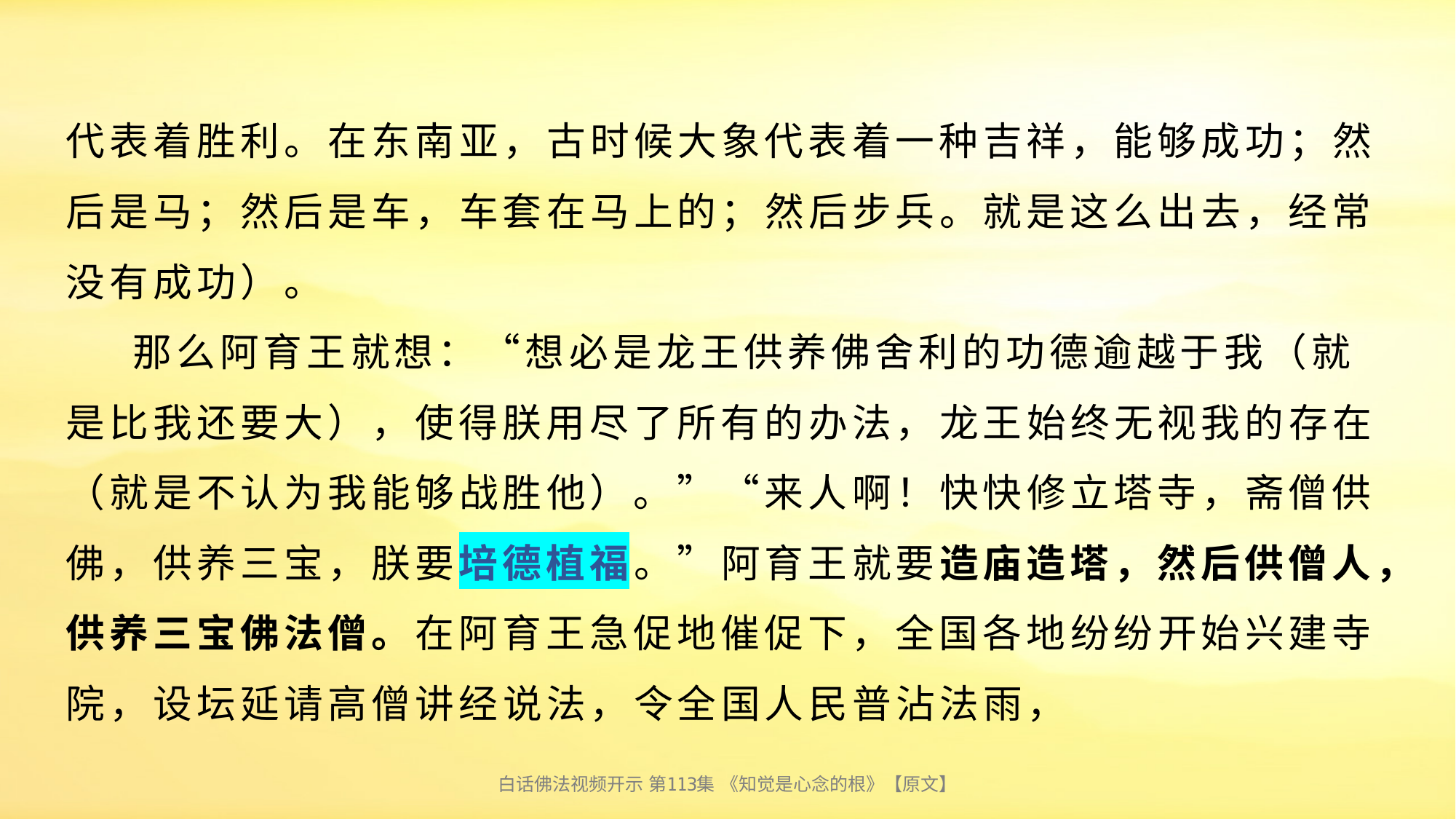

# 代表着胜利。在东南亚，古时候大象代表着一种吉祥，能够成功；然后是马；然后是车，车套在马上的；然后步兵。就是这么出去，经常没有成功）。 那么阿育王就想：“想必是龙王供养佛舍利的功德逾越于我（就是比我还要大），使得朕用尽了所有的办法，龙王始终无视我的存在（就是不认为我能够战胜他）。”“来人啊！快快修立塔寺，斋僧供佛，供养三宝，朕要培德植福。”阿育王就要造庙造塔，然后供僧人，供养三宝佛法僧。在阿育王急促地催促下，全国各地纷纷开始兴建寺院，设坛延请高僧讲经说法，令全国人民普沾法雨，
白话佛法视频开示 第113集 《知觉是心念的根》【原文】